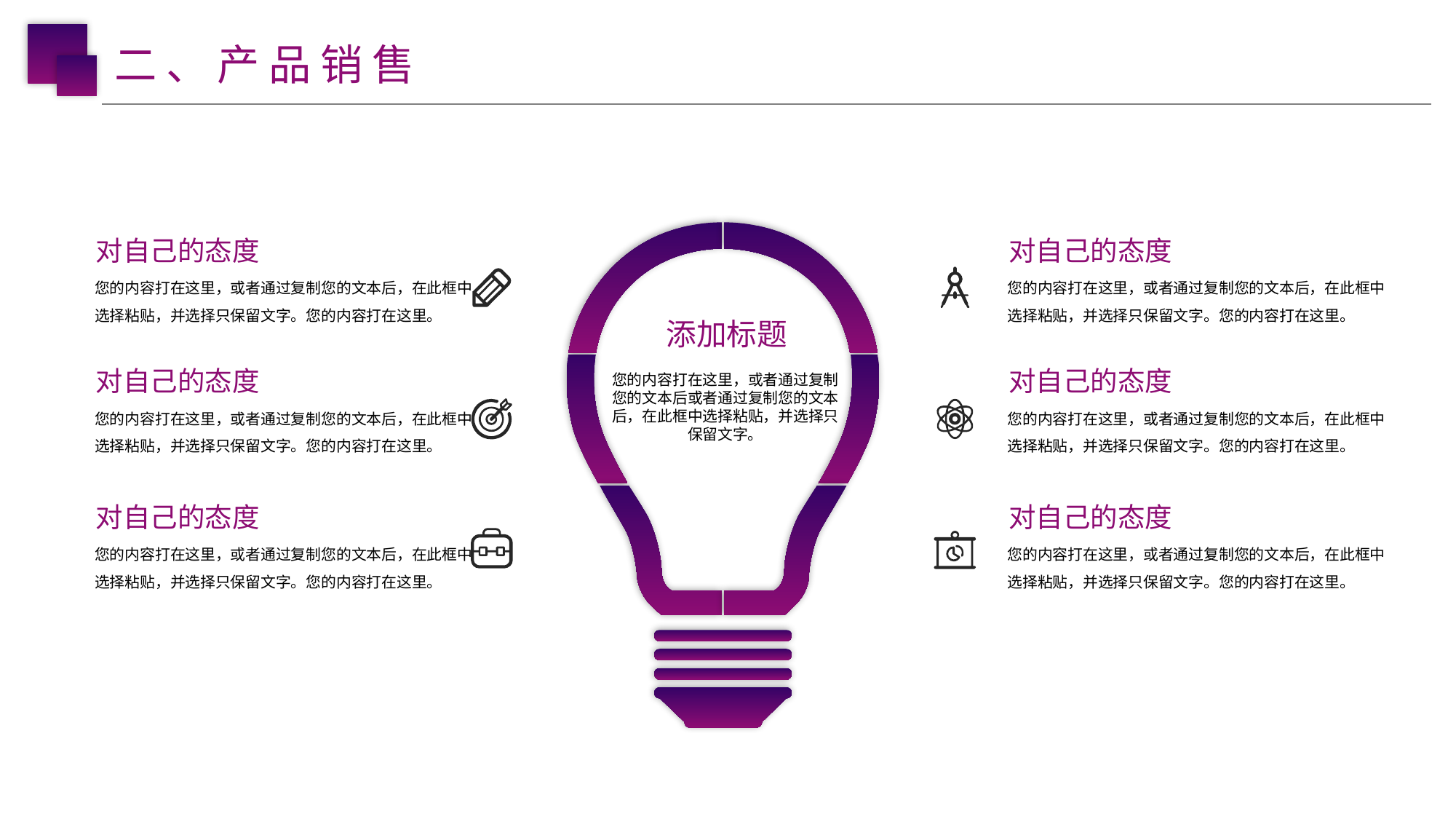

二、产品销售

对自己的态度
对自己的态度

您的内容打在这里，或者通过复制您的文本后，在此框中选择粘贴，并选择只保留文字。您的内容打在这里。
您的内容打在这里，或者通过复制您的文本后，在此框中选择粘贴，并选择只保留文字。您的内容打在这里。

添加标题
对自己的态度
对自己的态度
您的内容打在这里，或者通过复制您的文本后或者通过复制您的文本后，在此框中选择粘贴，并选择只保留文字。
您的内容打在这里，或者通过复制您的文本后，在此框中选择粘贴，并选择只保留文字。您的内容打在这里。
您的内容打在这里，或者通过复制您的文本后，在此框中选择粘贴，并选择只保留文字。您的内容打在这里。

对自己的态度
对自己的态度

您的内容打在这里，或者通过复制您的文本后，在此框中选择粘贴，并选择只保留文字。您的内容打在这里。
您的内容打在这里，或者通过复制您的文本后，在此框中选择粘贴，并选择只保留文字。您的内容打在这里。